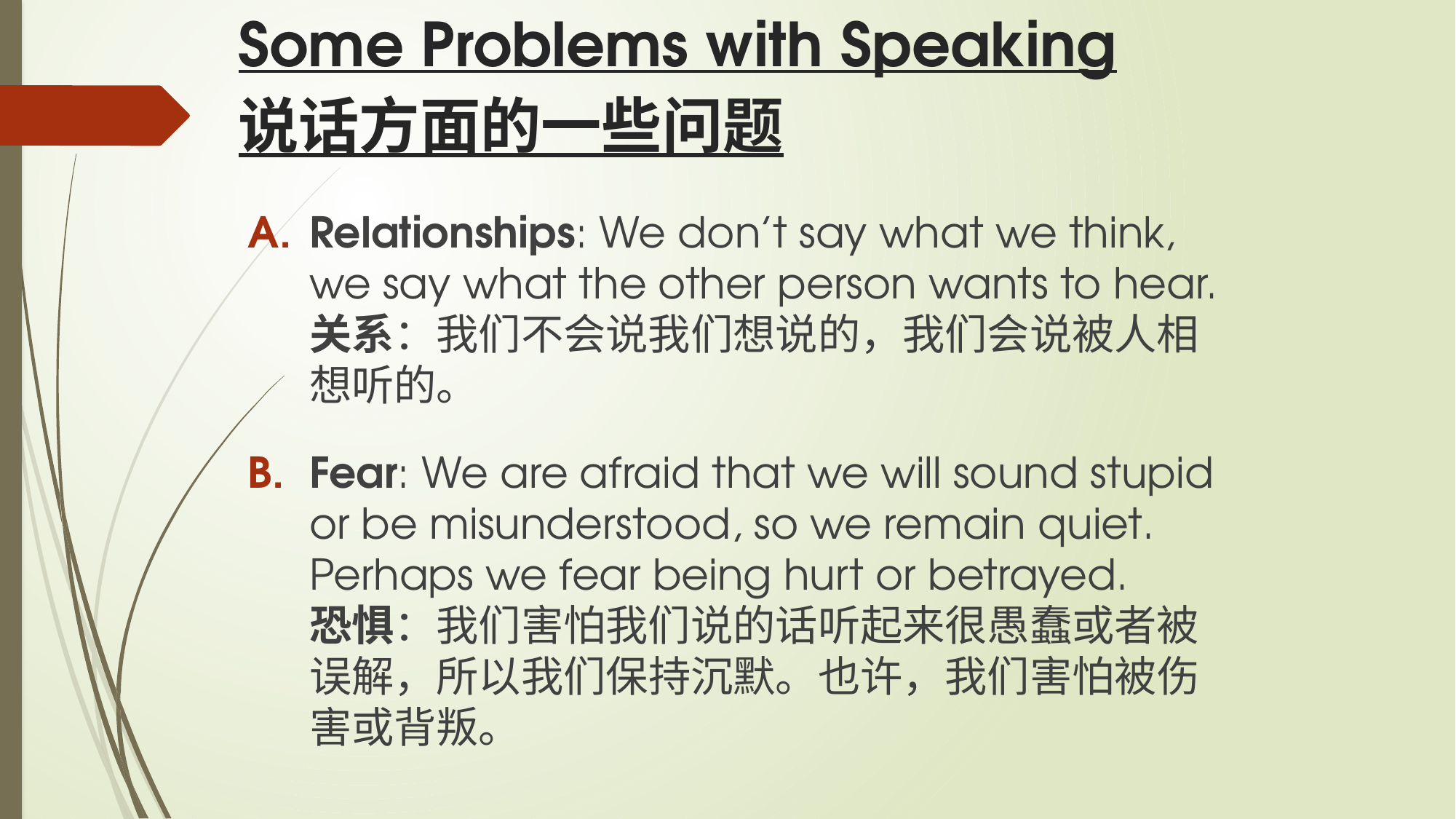

# Some Problems with Speaking 说话方面的一些问题
Relationships: We don’t say what we think, we say what the other person wants to hear.关系：我们不会说我们想说的，我们会说被人相想听的。
Fear: We are afraid that we will sound stupid or be misunderstood, so we remain quiet. Perhaps we fear being hurt or betrayed.     恐惧：我们害怕我们说的话听起来很愚蠢或者被误解，所以我们保持沉默。也许，我们害怕被伤害或背叛。